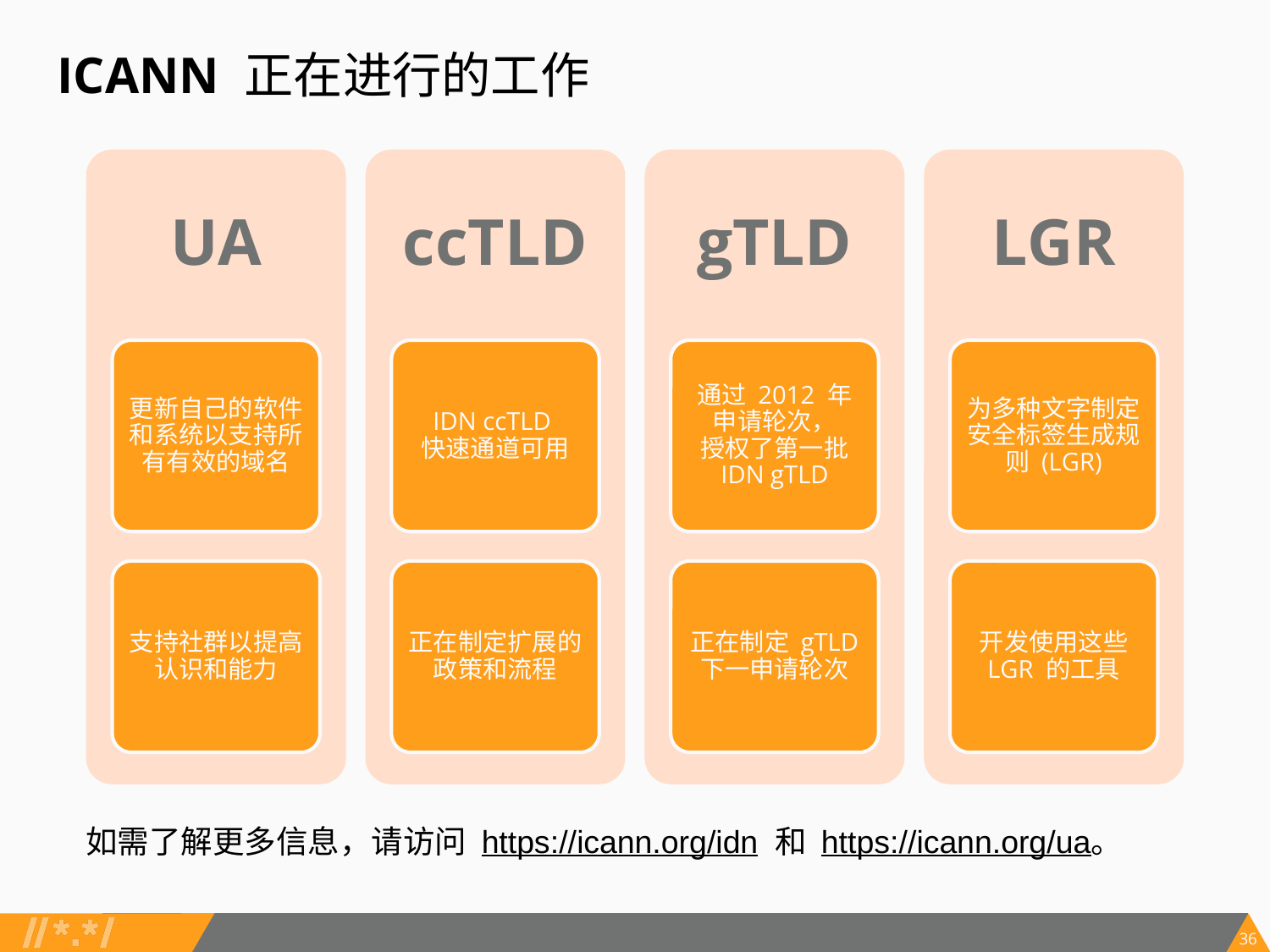

ICANN 正在进行的工作

UA

ccTLD

gTLD

LGR

更新自己的软件和系统以支持所有有效的域名
IDN ccTLD
快速通道可用
通过 2012 年
申请轮次，
授权了第一批 IDN gTLD
为多种文字制定安全标签生成规则 (LGR)

支持社群以提高认识和能力
正在制定扩展的政策和流程
正在制定 gTLD 下一申请轮次
开发使用这些 LGR 的工具
如需了解更多信息，请访问 https://icann.org/idn 和 https://icann.org/ua。